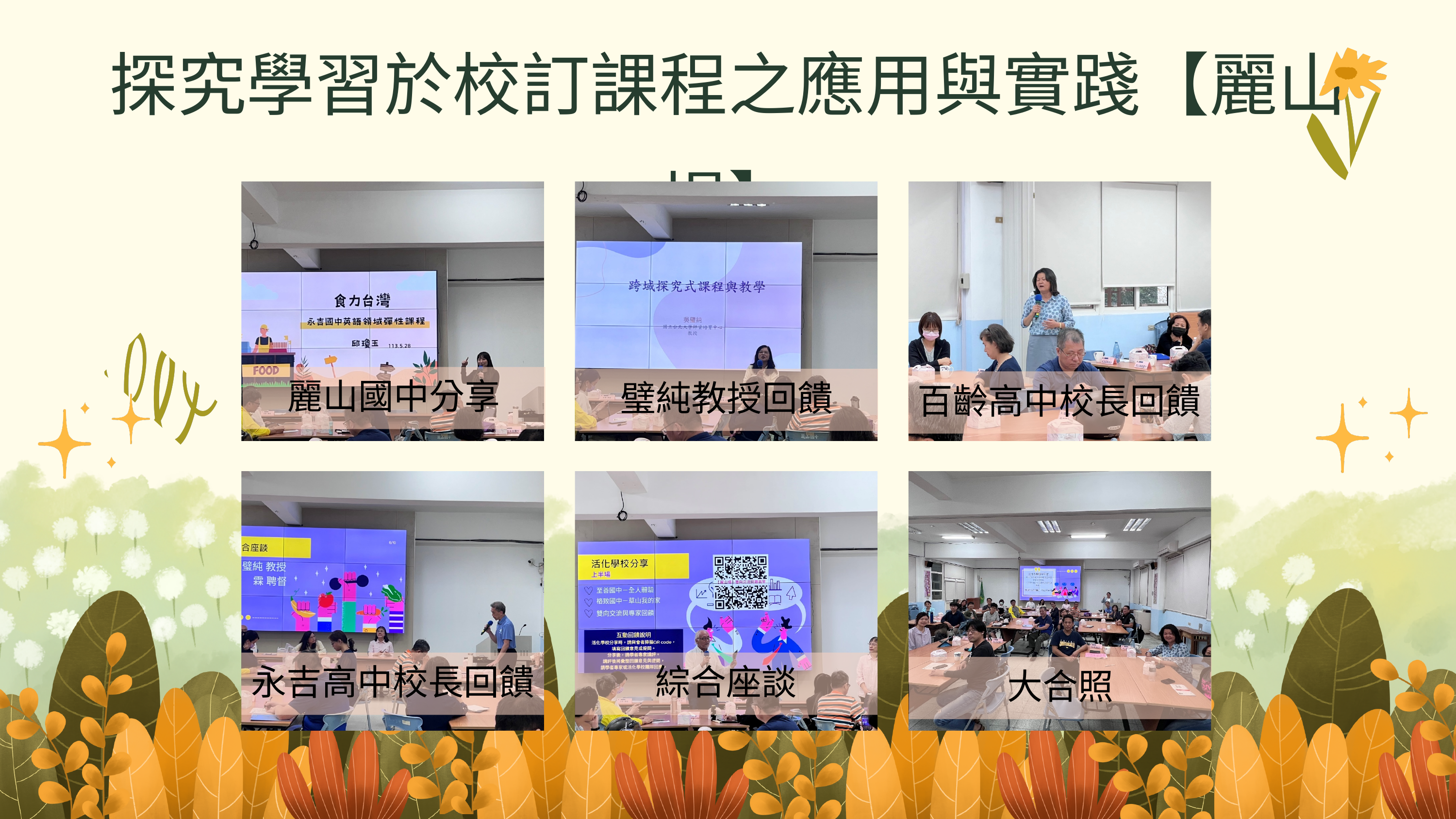

探究學習於校訂課程之應用與實踐【麗山場】

麗山國中分享
璧純教授回饋
百齡高中校長回饋
永吉高中校長回饋
綜合座談
大合照